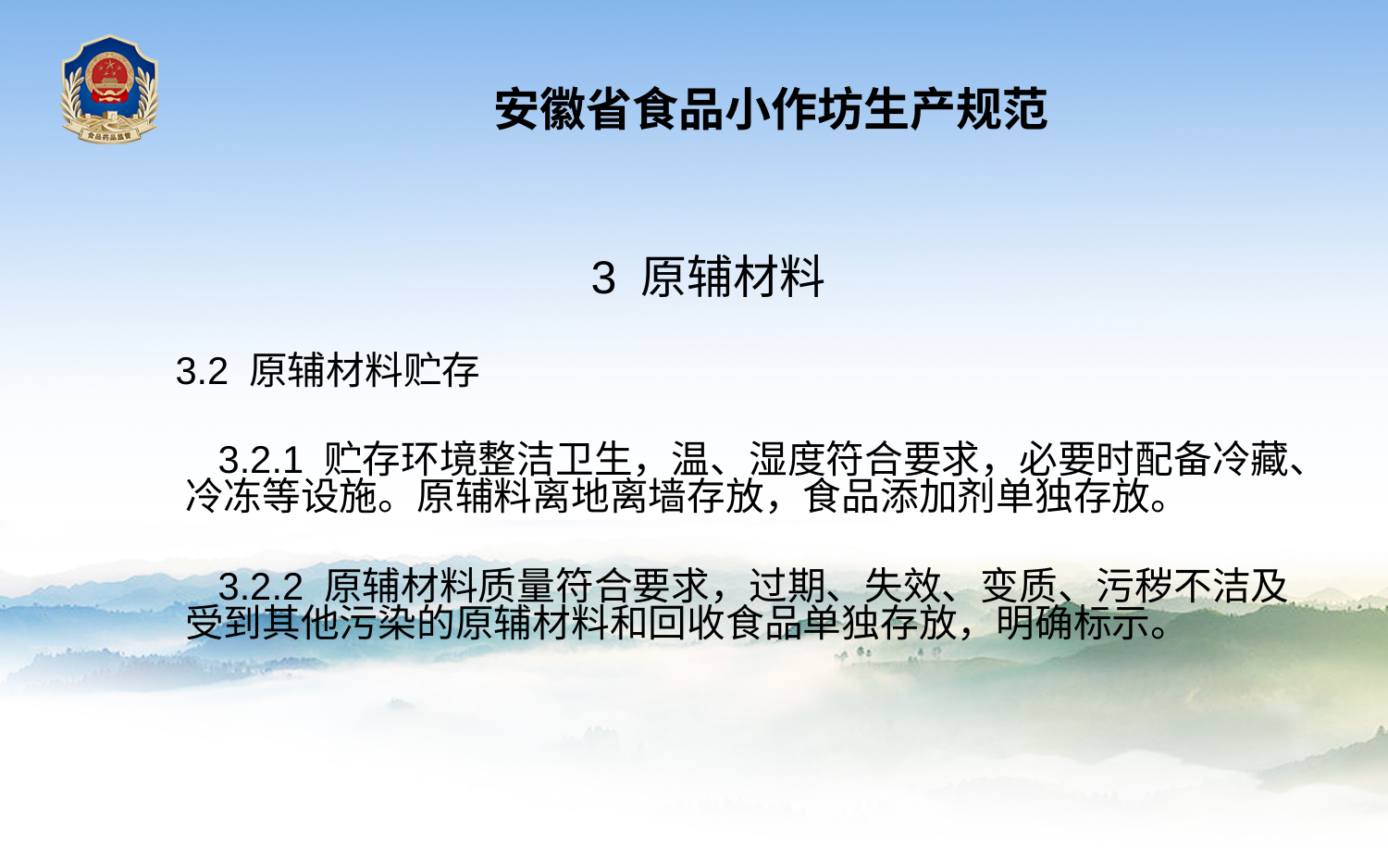

安徽省食品小作坊生产规范

3 原辅材料

    3.2 原辅材料贮存

        3.2.1 贮存环境整洁卫生，温、湿度符合要求，必要时配备冷藏、冷冻等设施。原辅料离地离墙存放，食品添加剂单独存放。

        3.2.2 原辅材料质量符合要求，过期、失效、变质、污秽不洁及受到其他污染的原辅材料和回收食品单独存放，明确标示。